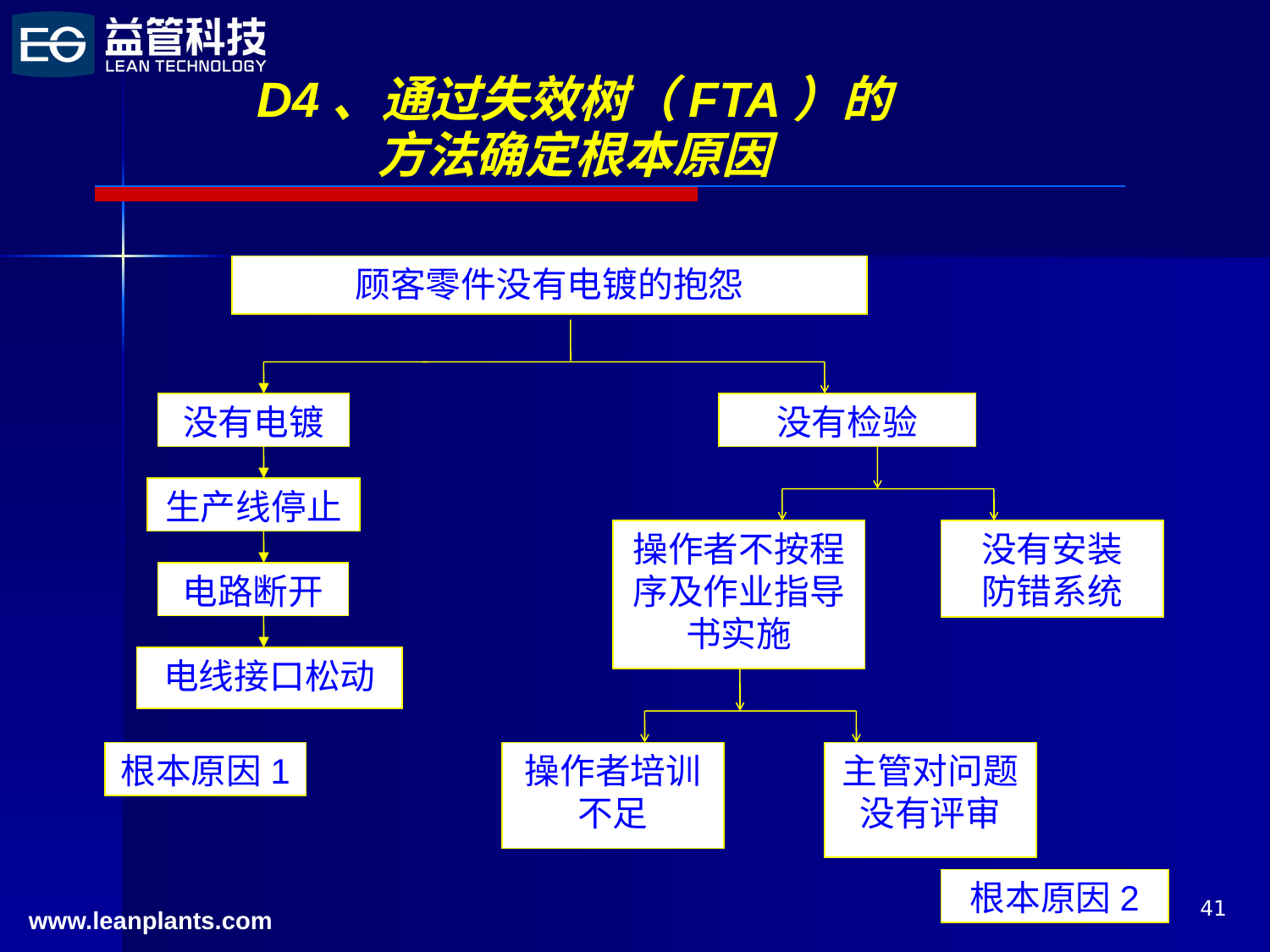

D4、通过失效树（FTA）的
方法确定根本原因
顾客零件没有电镀的抱怨

没有电镀

没有检验

生产线停止

操作者不按程序及作业指导书实施

没有安装
防错系统

电路断开

电线接口松动

根本原因1

操作者培训不足

主管对问题没有评审

根本原因2

41